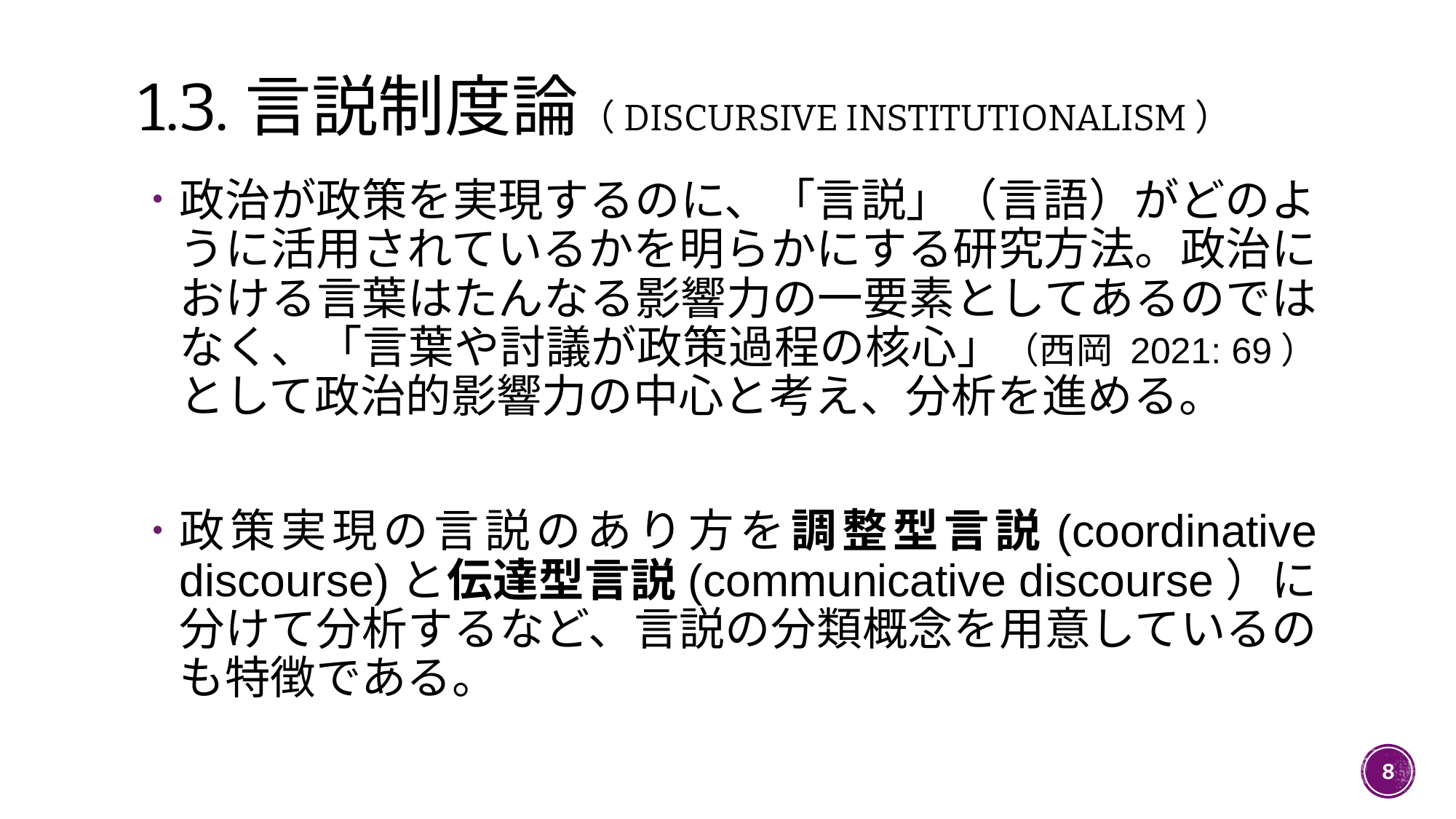

# 1.3.言説制度論（discursive institutionalism）
政治が政策を実現するのに、「言説」（言語）がどのように活用されているかを明らかにする研究方法。政治における言葉はたんなる影響力の一要素としてあるのではなく、「言葉や討議が政策過程の核心」（西岡 2021: 69）として政治的影響力の中心と考え、分析を進める。

政策実現の言説のあり方を調整型言説(coordinative discourse)と伝達型言説(communicative discourse）に分けて分析するなど、言説の分類概念を用意しているのも特徴である。
8